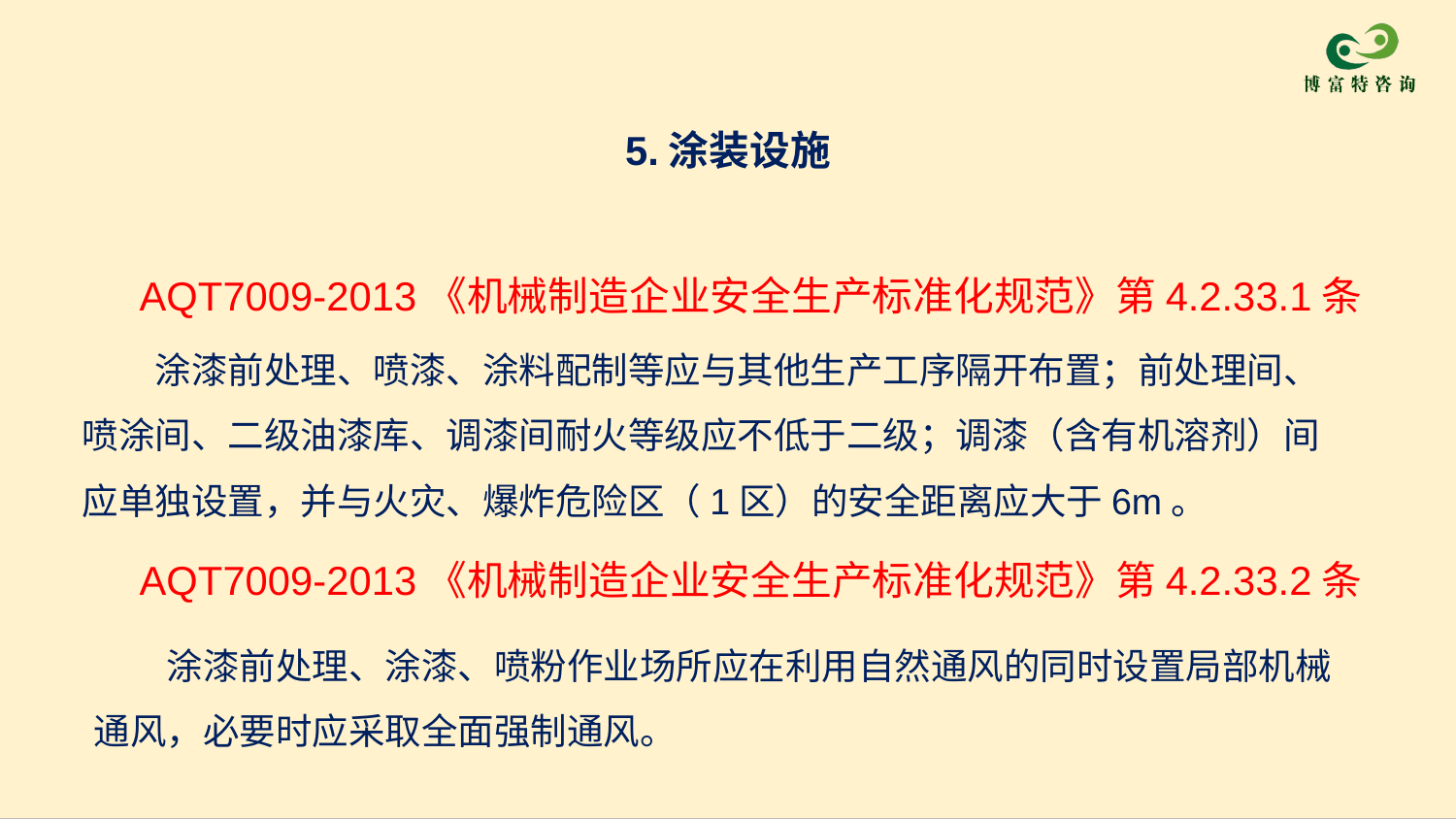

5.涂装设施
AQT7009-2013《机械制造企业安全生产标准化规范》第4.2.33.1条
涂漆前处理、喷漆、涂料配制等应与其他生产工序隔开布置；前处理间、喷涂间、二级油漆库、调漆间耐火等级应不低于二级；调漆（含有机溶剂）间应单独设置，并与火灾、爆炸危险区（1区）的安全距离应大于6m。
AQT7009-2013《机械制造企业安全生产标准化规范》第4.2.33.2条
涂漆前处理、涂漆、喷粉作业场所应在利用自然通风的同时设置局部机械通风，必要时应采取全面强制通风。